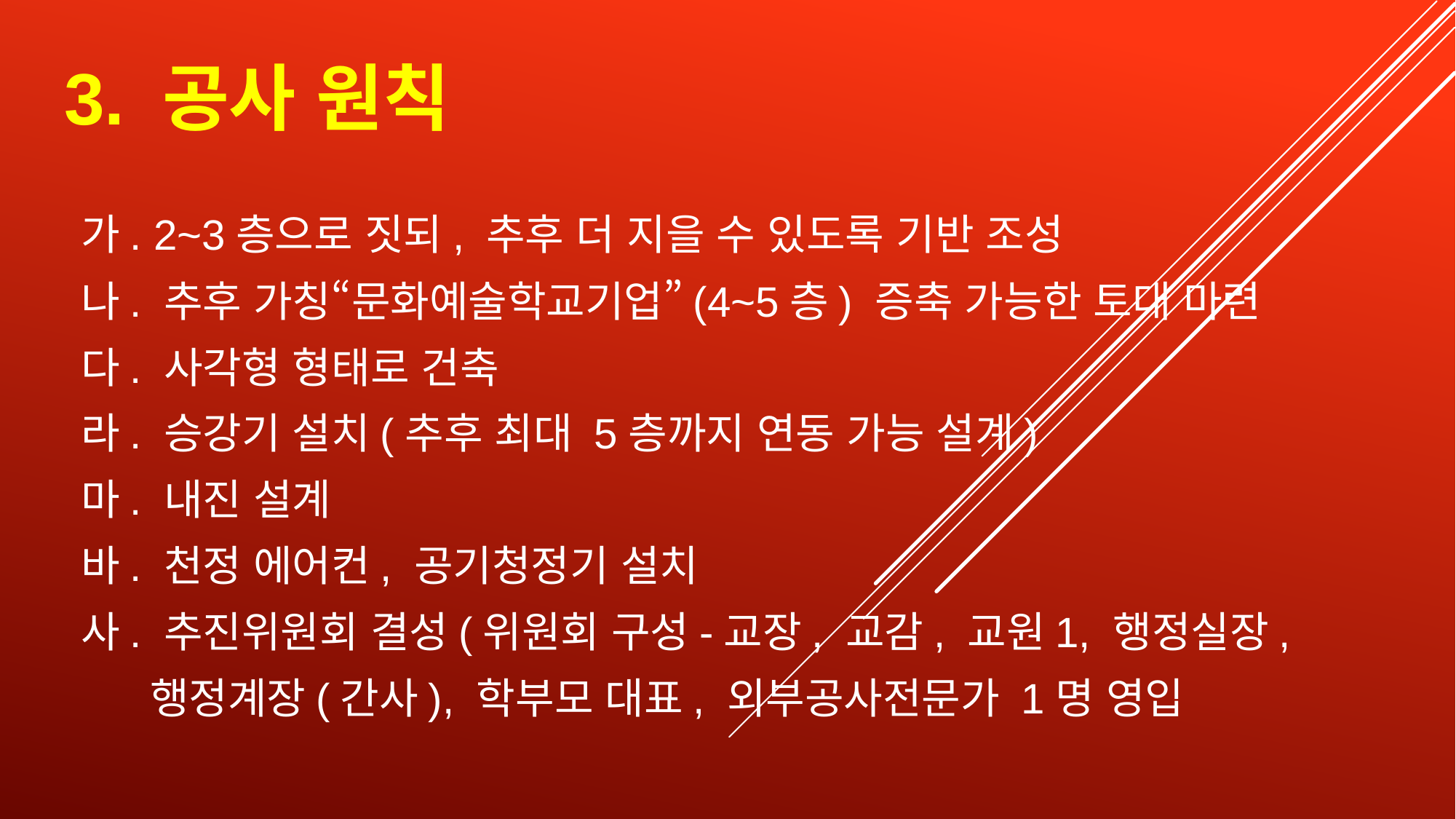

# 3. 공사 원칙
가. 2~3층으로 짓되, 추후 더 지을 수 있도록 기반 조성
나. 추후 가칭“문화예술학교기업”(4~5층) 증축 가능한 토대 마련
다. 사각형 형태로 건축
라. 승강기 설치(추후 최대 5층까지 연동 가능 설계)
마. 내진 설계
바. 천정 에어컨, 공기청정기 설치
사. 추진위원회 결성(위원회 구성-교장, 교감, 교원1, 행정실장,
     행정계장(간사), 학부모 대표, 외부공사전문가 1명 영입